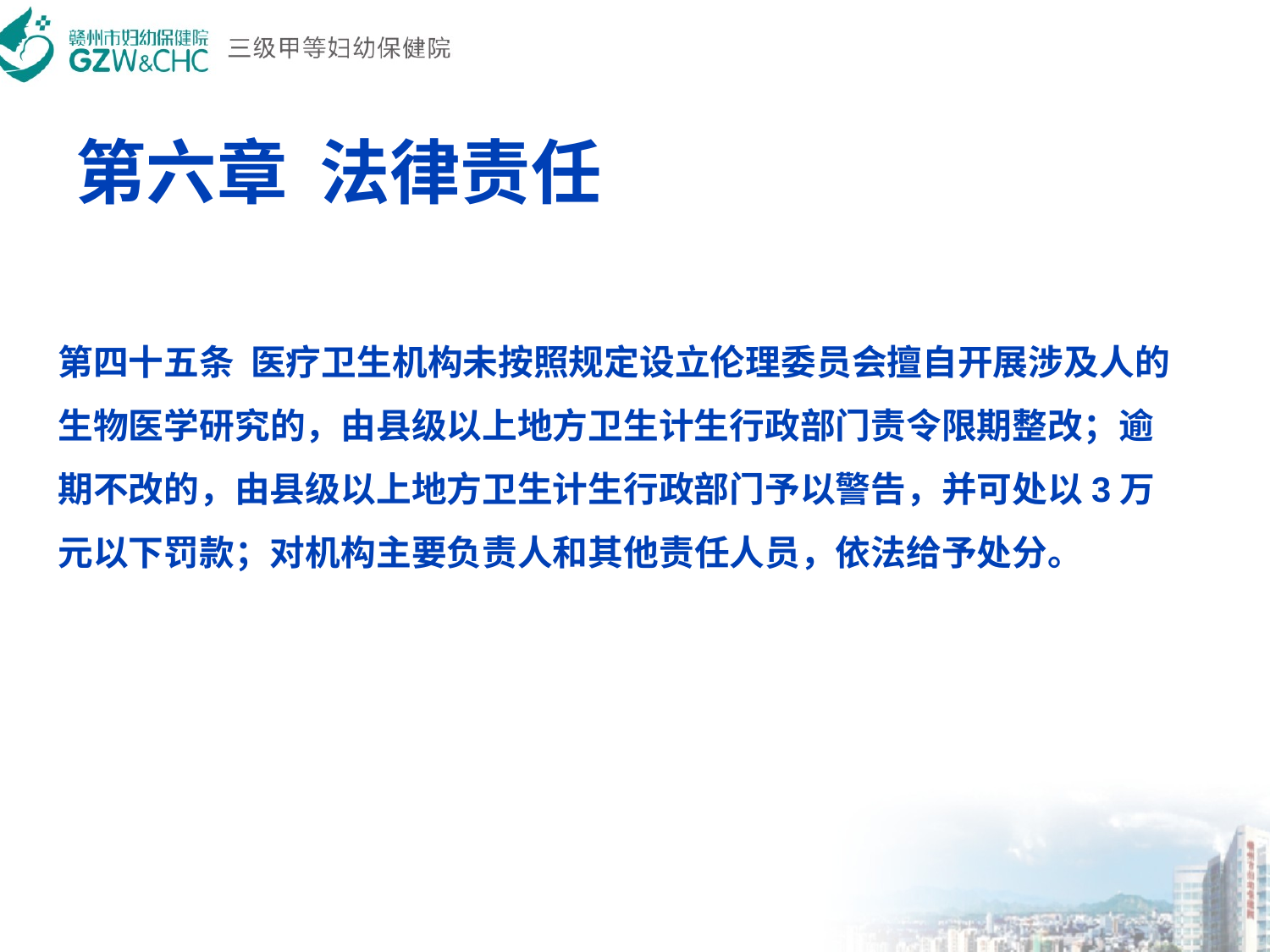

# 第六章  法律责任

第四十五条  医疗卫生机构未按照规定设立伦理委员会擅自开展涉及人的生物医学研究的，由县级以上地方卫生计生行政部门责令限期整改；逾期不改的，由县级以上地方卫生计生行政部门予以警告，并可处以3万元以下罚款；对机构主要负责人和其他责任人员，依法给予处分。